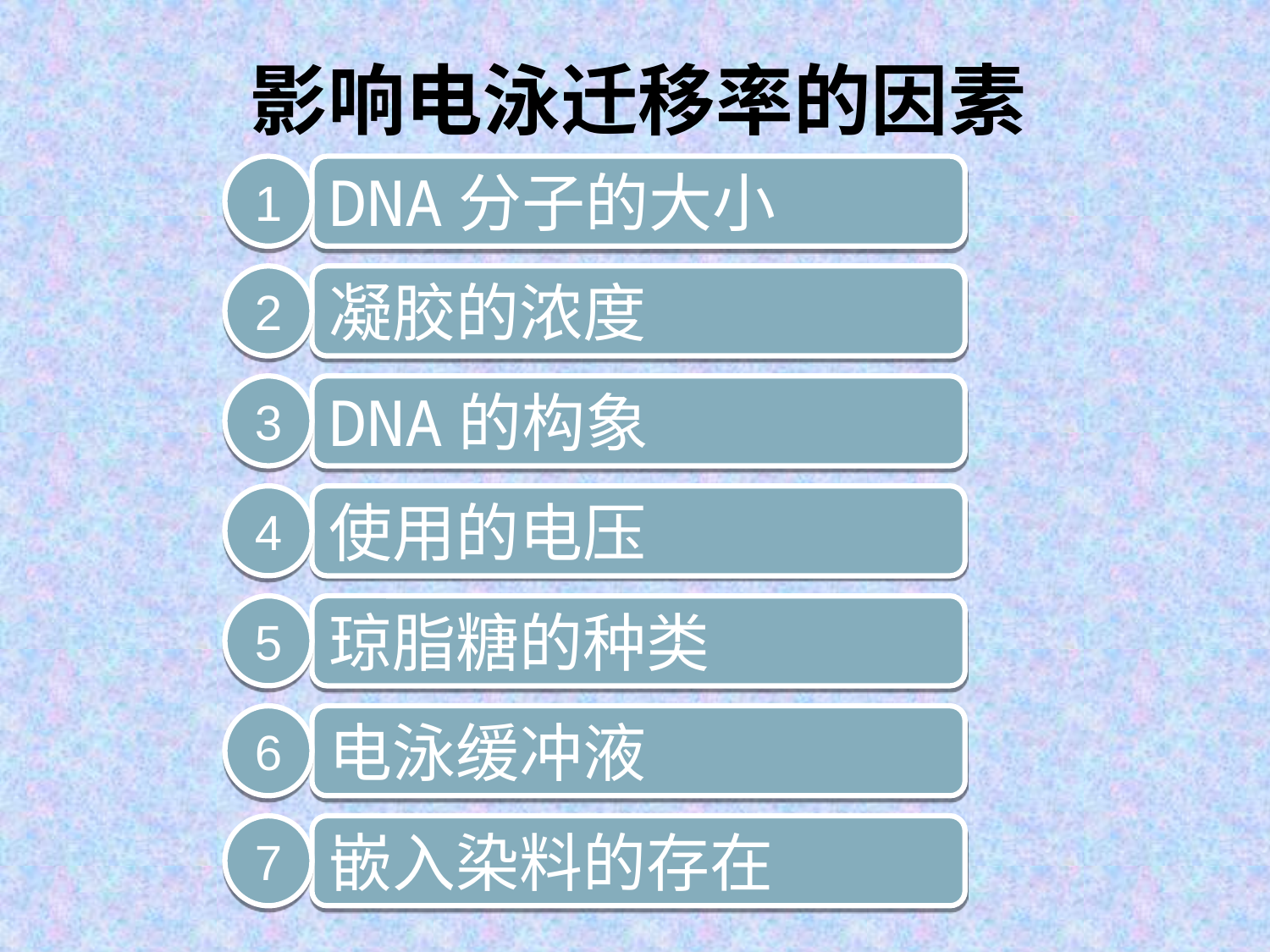

影响电泳迁移率的因素
1
DNA分子的大小
2
凝胶的浓度
3
DNA的构象
4
使用的电压
5
琼脂糖的种类
6
电泳缓冲液
7
嵌入染料的存在